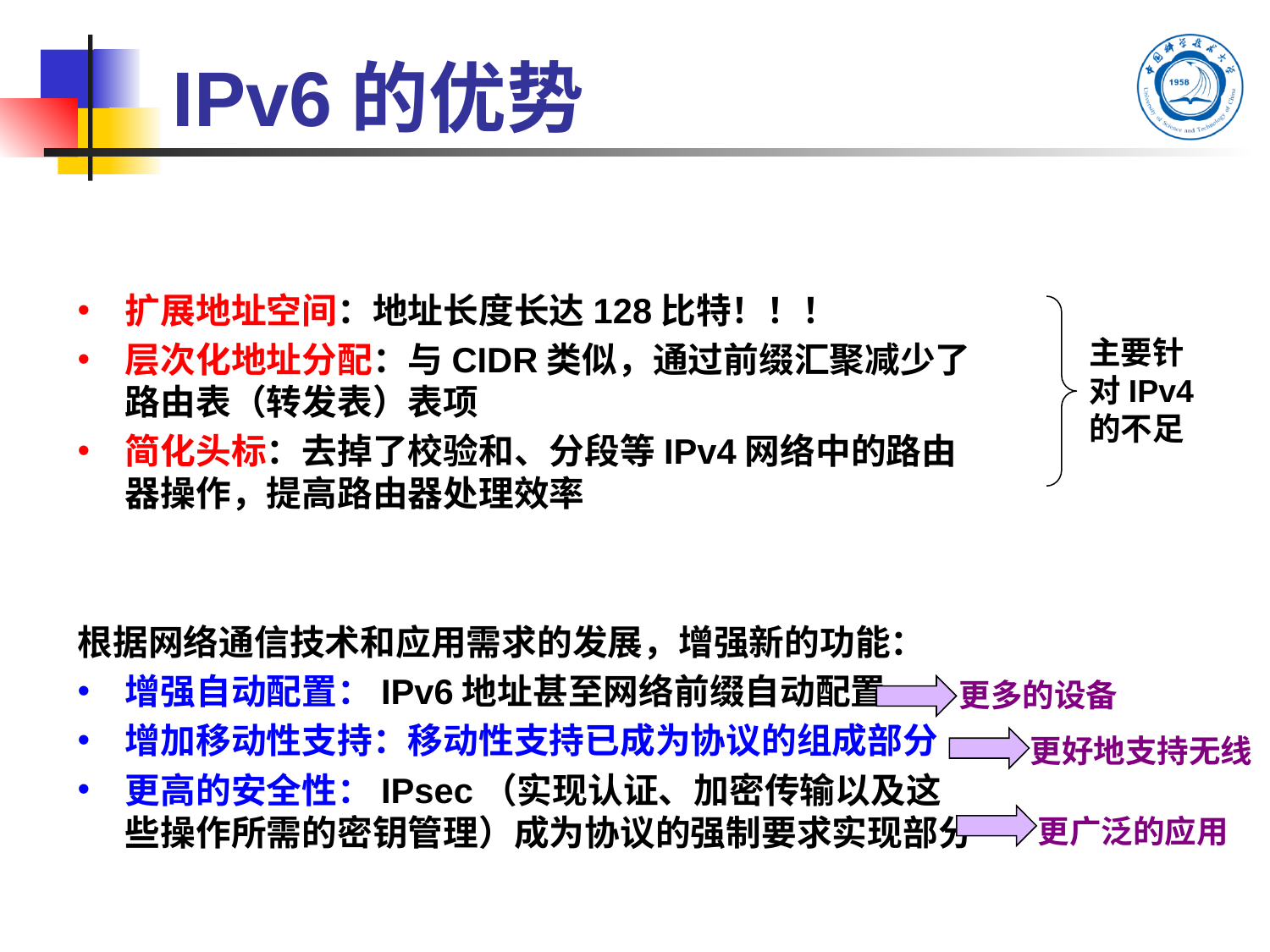

# IPv6的优势
扩展地址空间：地址长度长达128比特！！！
层次化地址分配：与CIDR类似，通过前缀汇聚减少了路由表（转发表）表项
简化头标：去掉了校验和、分段等IPv4网络中的路由器操作，提高路由器处理效率

根据网络通信技术和应用需求的发展，增强新的功能：
增强自动配置：IPv6地址甚至网络前缀自动配置
增加移动性支持：移动性支持已成为协议的组成部分
更高的安全性：IPsec（实现认证、加密传输以及这些操作所需的密钥管理）成为协议的强制要求实现部分

主要针对IPv4的不足
更多的设备

更好地支持无线

更广泛的应用